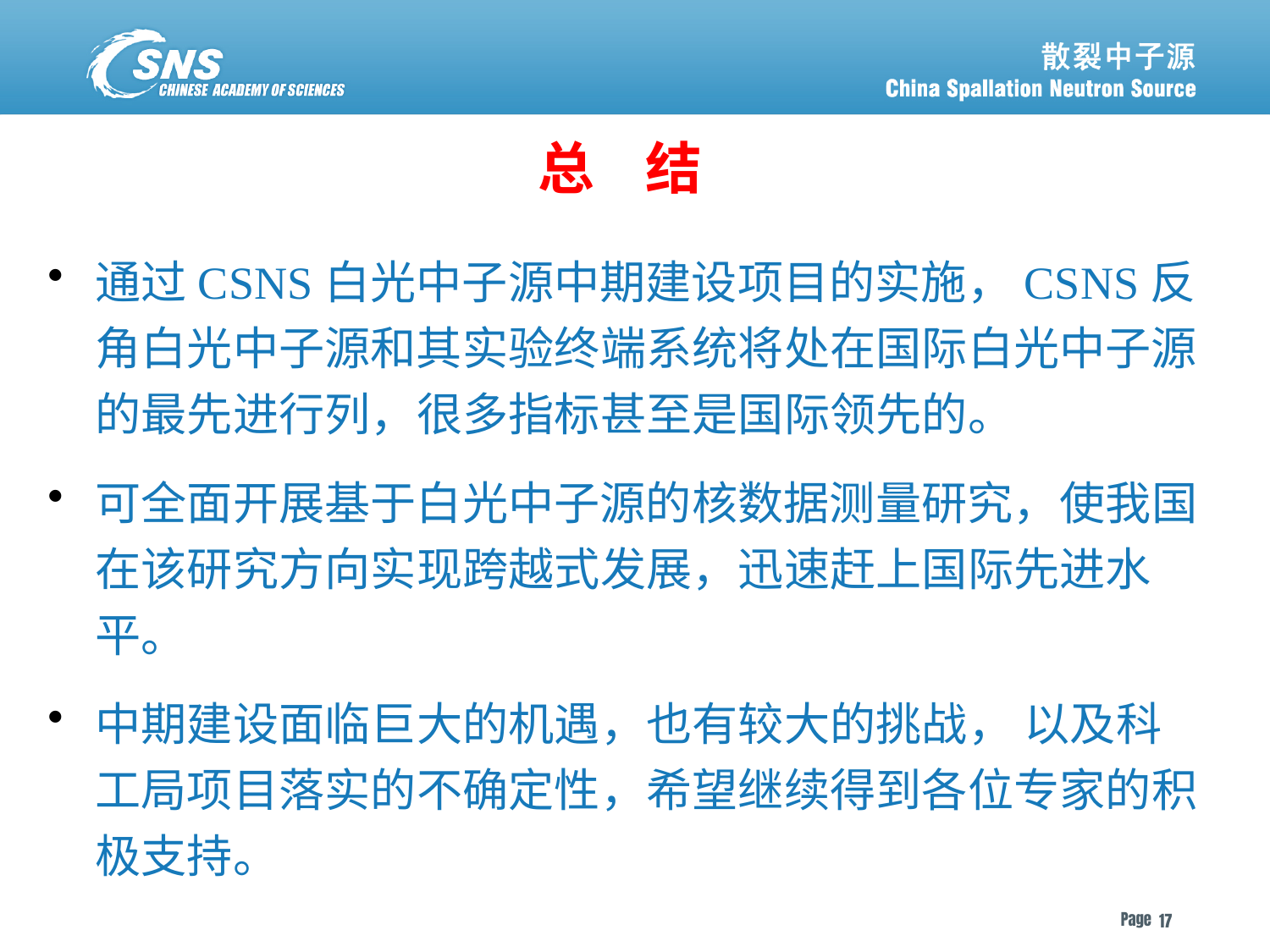

# 总    结
通过CSNS白光中子源中期建设项目的实施，CSNS反角白光中子源和其实验终端系统将处在国际白光中子源的最先进行列，很多指标甚至是国际领先的。
可全面开展基于白光中子源的核数据测量研究，使我国在该研究方向实现跨越式发展，迅速赶上国际先进水平。
中期建设面临巨大的机遇，也有较大的挑战， 以及科工局项目落实的不确定性，希望继续得到各位专家的积极支持。
17